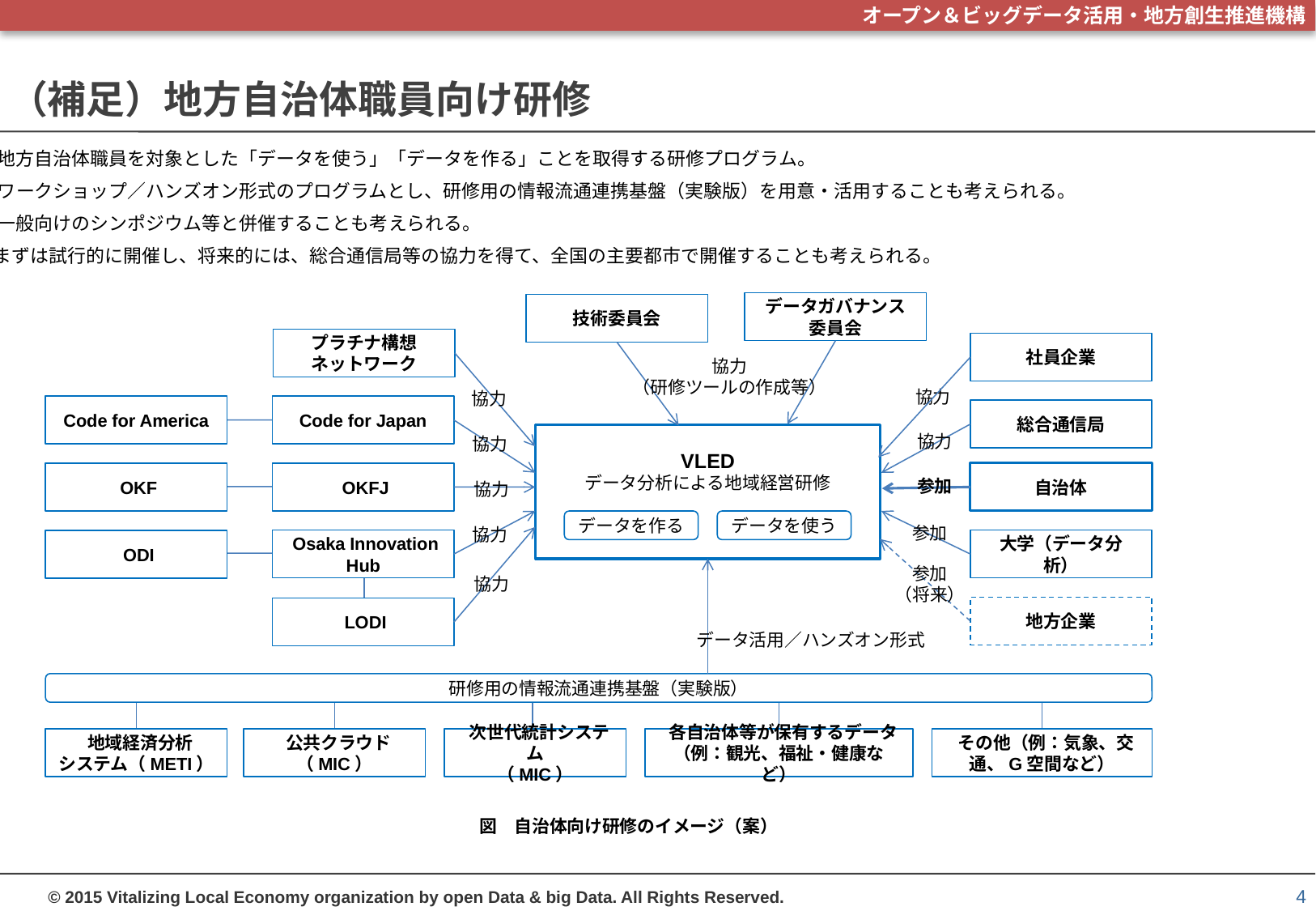

# （補足）地方自治体職員向け研修
・ 地方自治体職員を対象とした「データを使う」「データを作る」ことを取得する研修プログラム。
・ ワークショップ／ハンズオン形式のプログラムとし、研修用の情報流通連携基盤（実験版）を用意・活用することも考えられる。
・ 一般向けのシンポジウム等と併催することも考えられる。
・まずは試行的に開催し、将来的には、総合通信局等の協力を得て、全国の主要都市で開催することも考えられる。
データガバナンス
委員会
技術委員会
プラチナ構想
ネットワーク
社員企業
協力
（研修ツールの作成等）
協力
協力
Code for America
Code for Japan
総合通信局
VLED
データ分析による地域経営研修

協力
協力
 OKF
 OKFJ
自治体
参加
協力
データを作る
データを使う
参加
協力
 Osaka Innovation Hub
大学（データ分析）
 ODI
参加
（将来）
協力
地方企業
 LODI
データ活用／ハンズオン形式
研修用の情報流通連携基盤（実験版）
 地域経済分析
システム（METI）
 公共クラウド
（MIC）
 次世代統計システム
（MIC）
 各自治体等が保有するデータ
（例：観光、福祉・健康など）
 その他（例：気象、交通、G空間など）
図　自治体向け研修のイメージ（案）
4